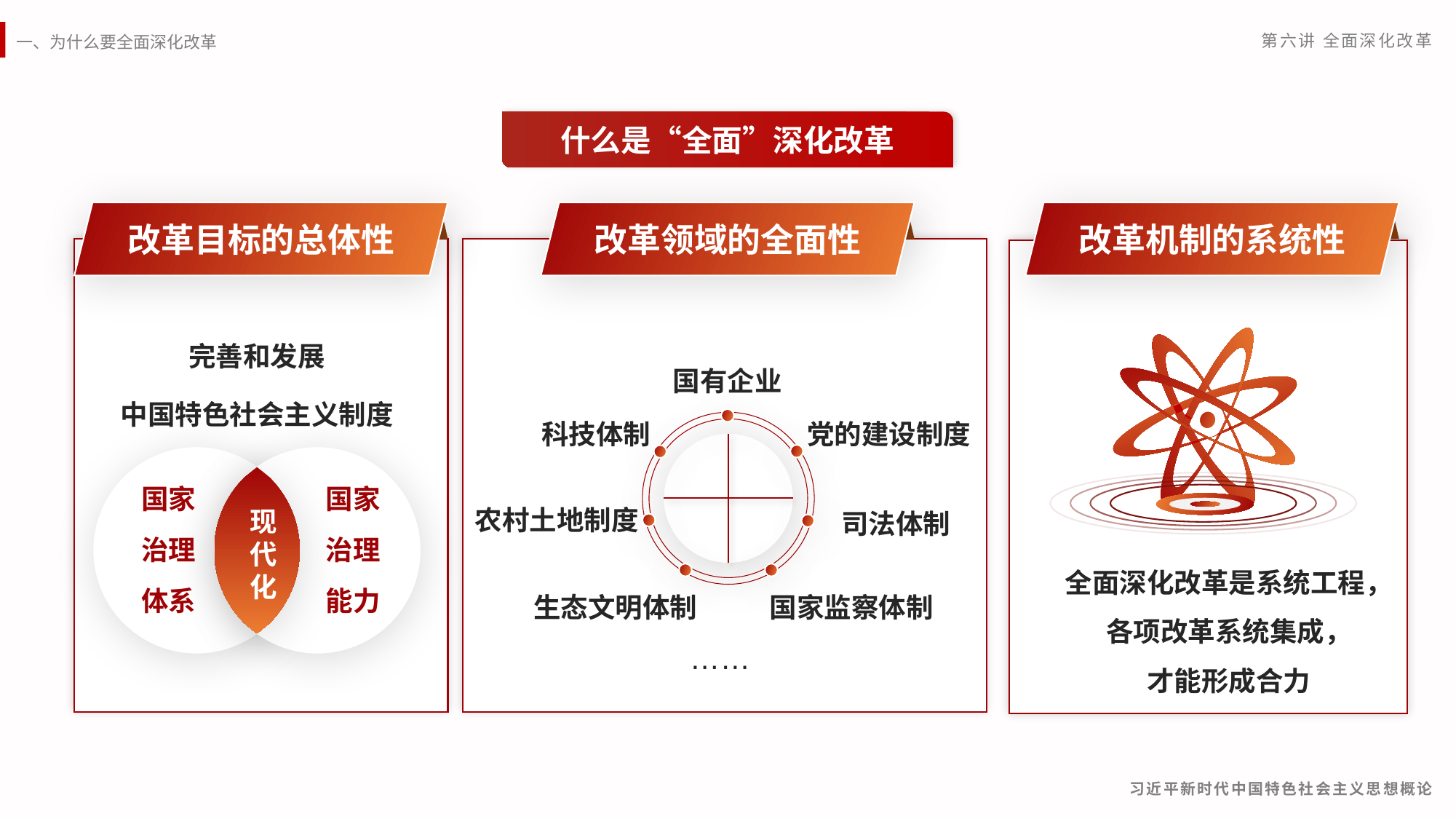

什么是“全面”深化改革
改革目标的总体性

改革领域的全面性

改革机制的系统性

完善和发展
中国特色社会主义制度
国有企业

科技体制
党的建设制度

农村土地制度
司法体制
生态文明体制

国家监察体制

国家
治理
体系
国家
治理
能力
现代化
全面深化改革是系统工程，各项改革系统集成，
才能形成合力
……